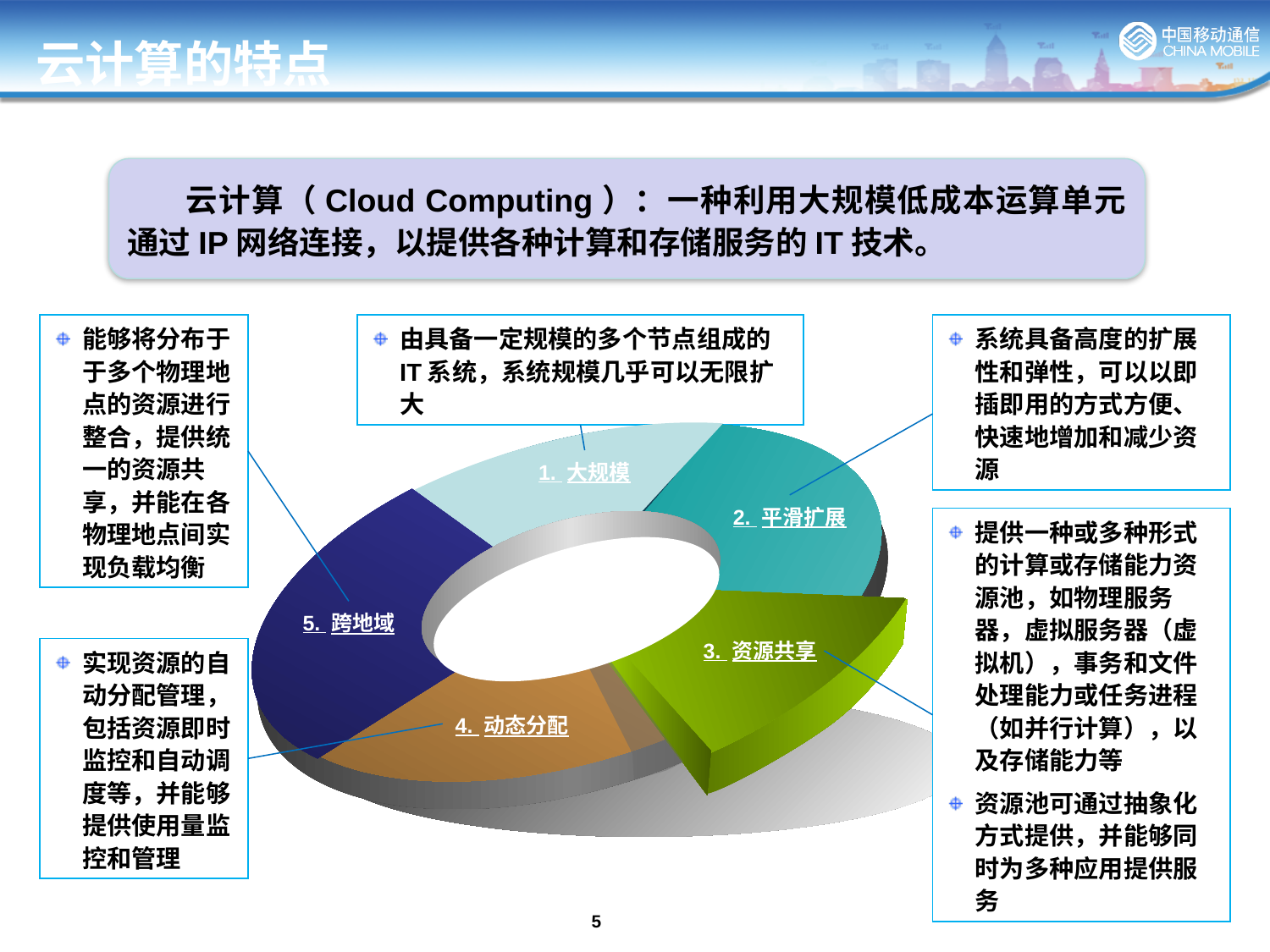

# 云计算的特点
      云计算（Cloud Computing）：一种利用大规模低成本运算单元通过IP网络连接，以提供各种计算和存储服务的IT技术。
能够将分布于于多个物理地点的资源进行整合，提供统一的资源共享，并能在各物理地点间实现负载均衡
由具备一定规模的多个节点组成的IT系统，系统规模几乎可以无限扩大
系统具备高度的扩展性和弹性，可以以即插即用的方式方便、快速地增加和减少资源

1. 大规模

2. 平滑扩展

提供一种或多种形式的计算或存储能力资源池，如物理服务器，虚拟服务器（虚拟机），事务和文件处理能力或任务进程（如并行计算），以及存储能力等
资源池可通过抽象化方式提供，并能够同时为多种应用提供服务

3. 资源共享

5. 跨地域

实现资源的自动分配管理，包括资源即时监控和自动调度等，并能够提供使用量监控和管理

4. 动态分配